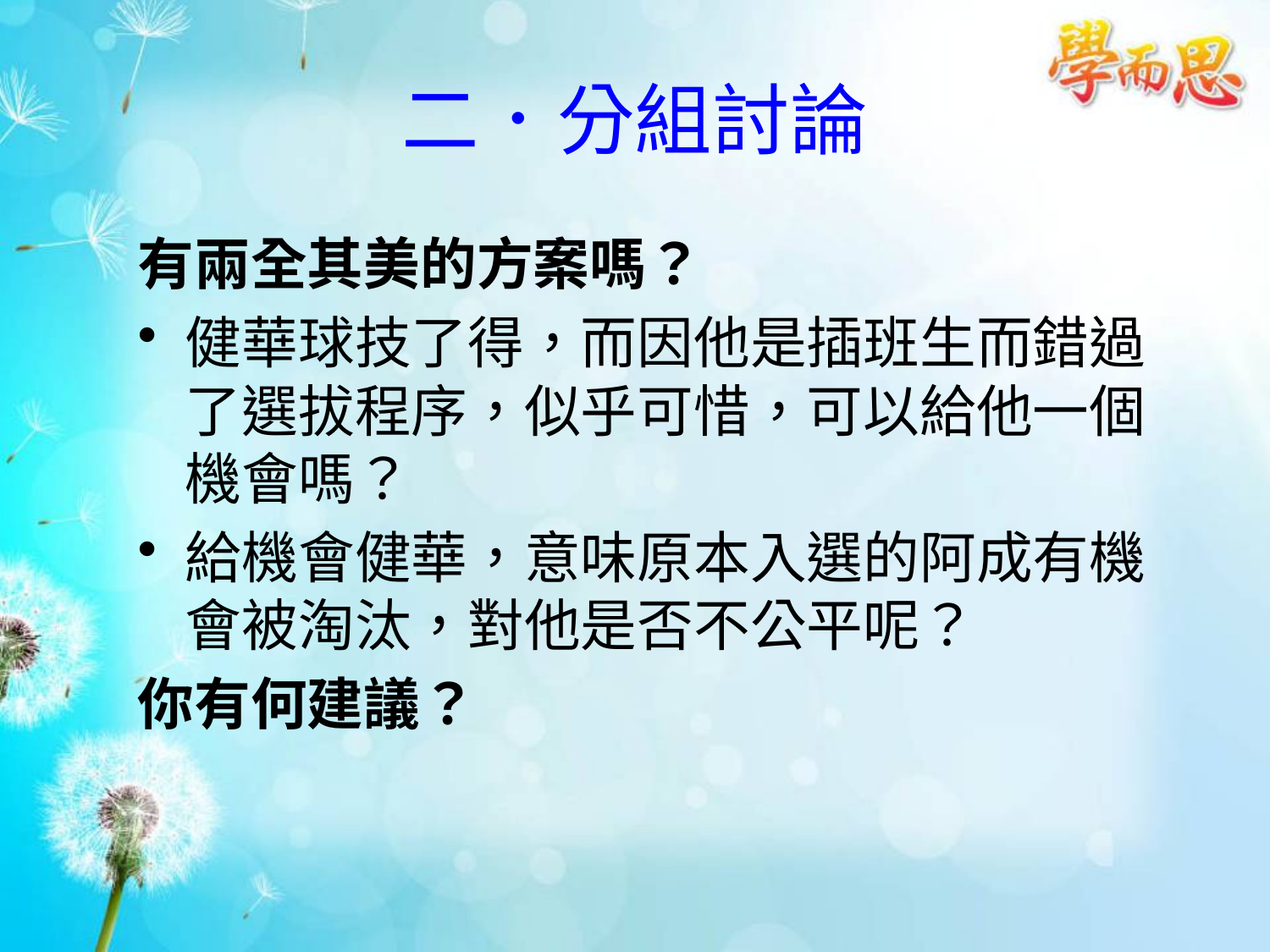

# 二．分組討論
有兩全其美的方案嗎？
健華球技了得，而因他是插班生而錯過了選拔程序，似乎可惜，可以給他一個機會嗎？
給機會健華，意味原本入選的阿成有機會被淘汰，對他是否不公平呢？
你有何建議？